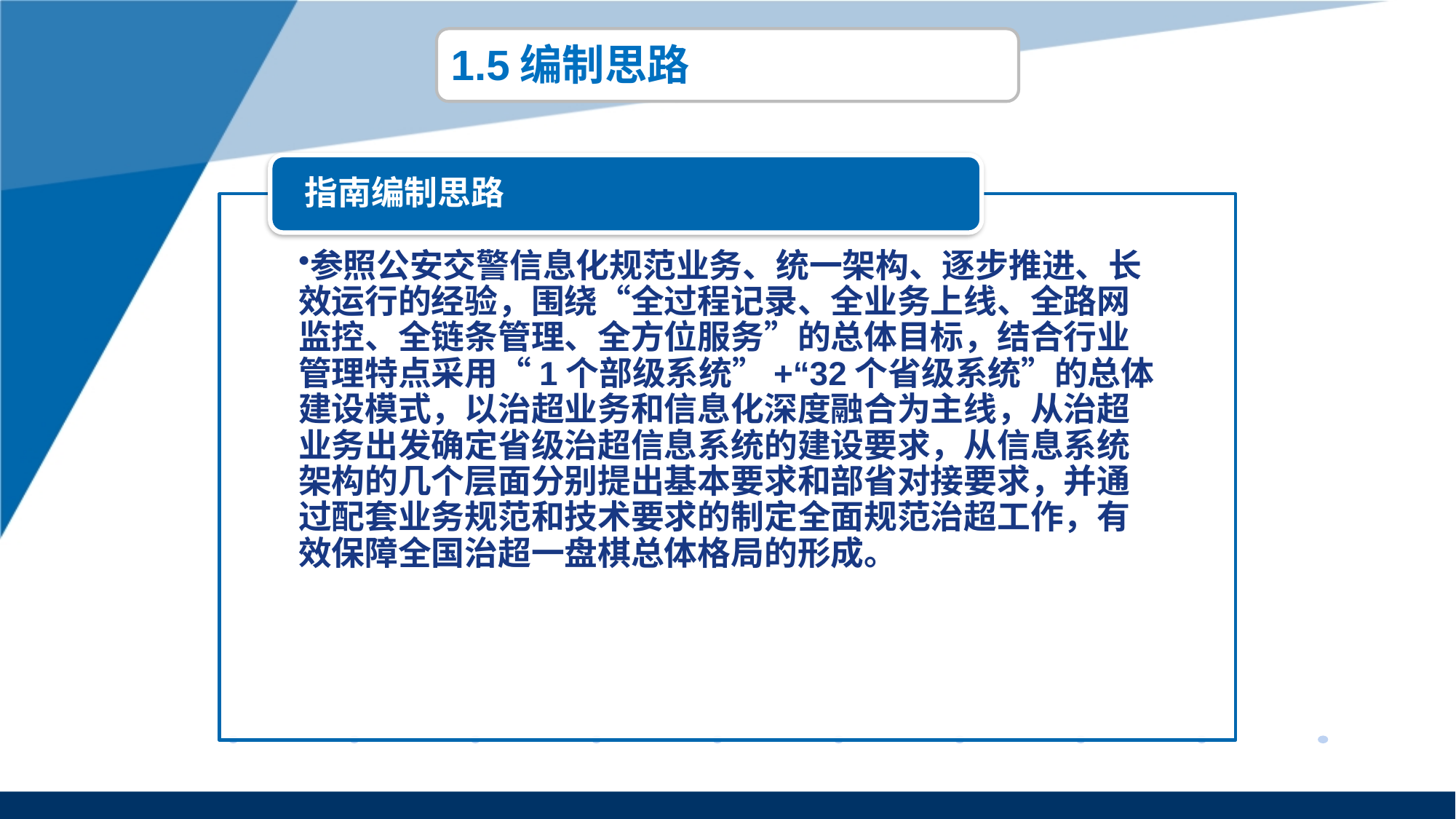

1.5编制思路
参照公安交警信息化规范业务、统一架构、逐步推进、长效运行的经验，围绕“全过程记录、全业务上线、全路网监控、全链条管理、全方位服务”的总体目标，结合行业管理特点采用“1个部级系统”+“32个省级系统”的总体建设模式，以治超业务和信息化深度融合为主线，从治超业务出发确定省级治超信息系统的建设要求，从信息系统架构的几个层面分别提出基本要求和部省对接要求，并通过配套业务规范和技术要求的制定全面规范治超工作，有效保障全国治超一盘棋总体格局的形成。
指南编制思路